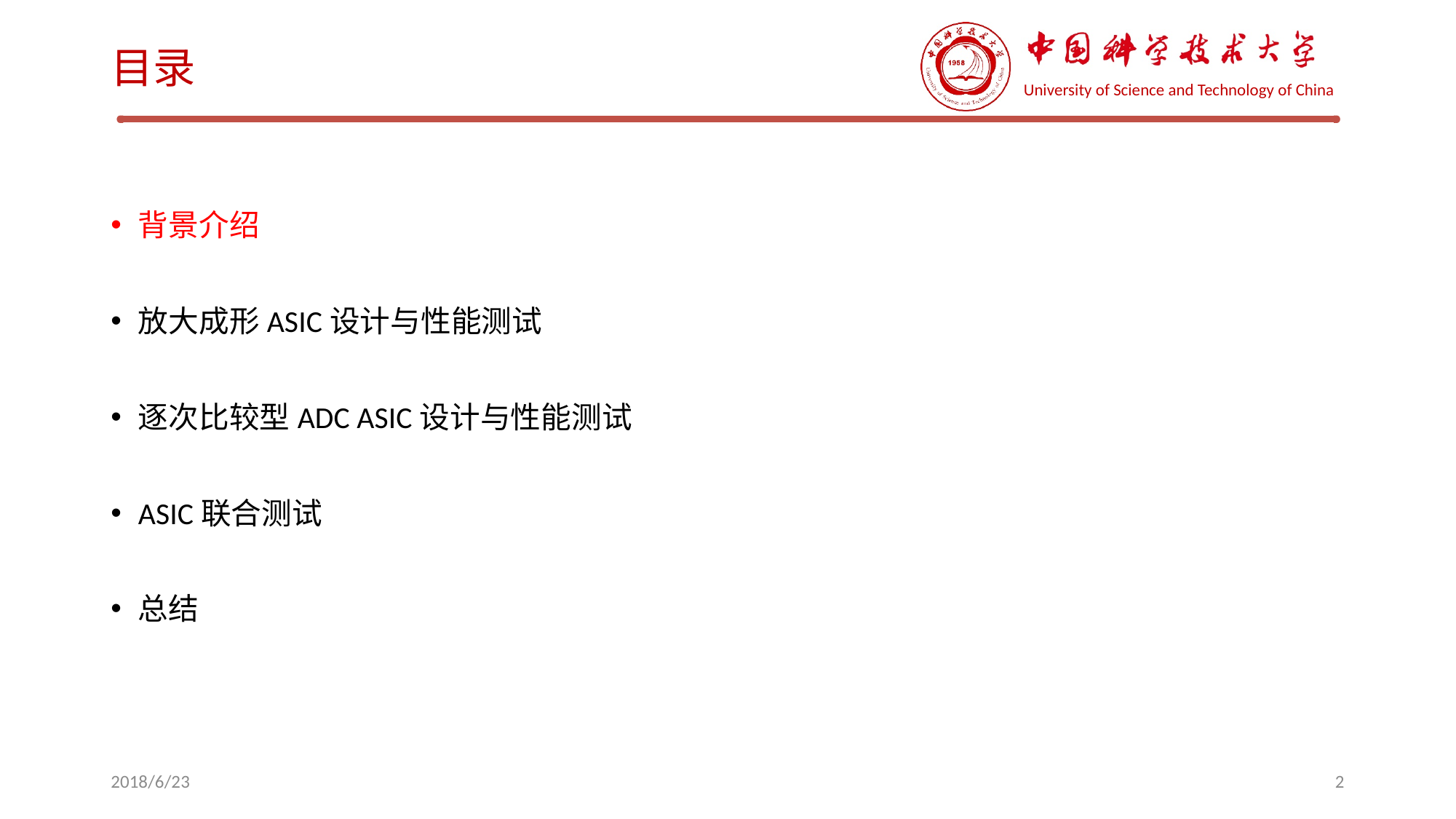

# 目录
背景介绍

放大成形ASIC设计与性能测试

逐次比较型ADC ASIC设计与性能测试

ASIC联合测试

总结

2018/6/23
2